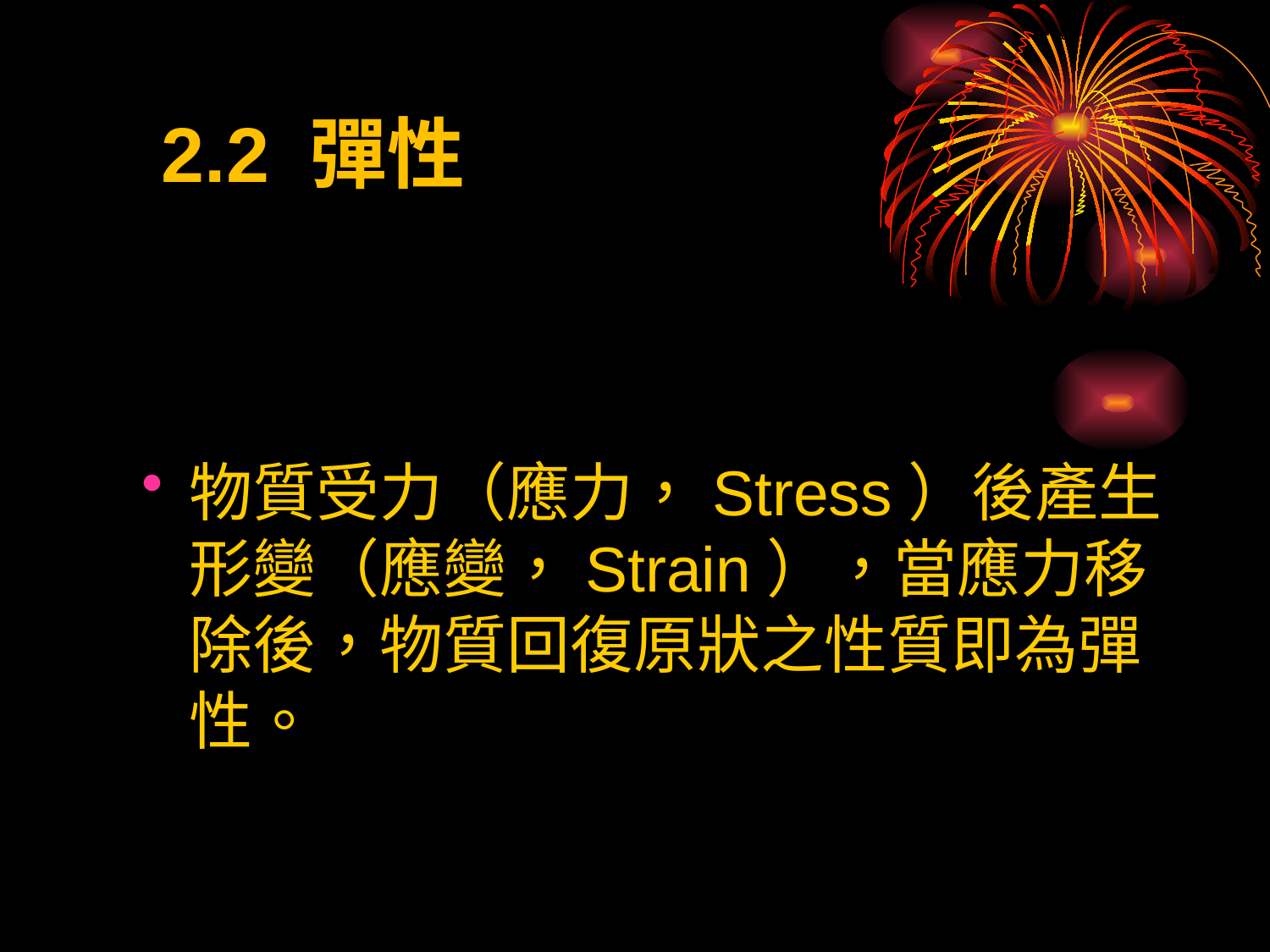

# 2.2 彈性
物質受力（應力，Stress）後產生形變（應變，Strain），當應力移除後，物質回復原狀之性質即為彈性。